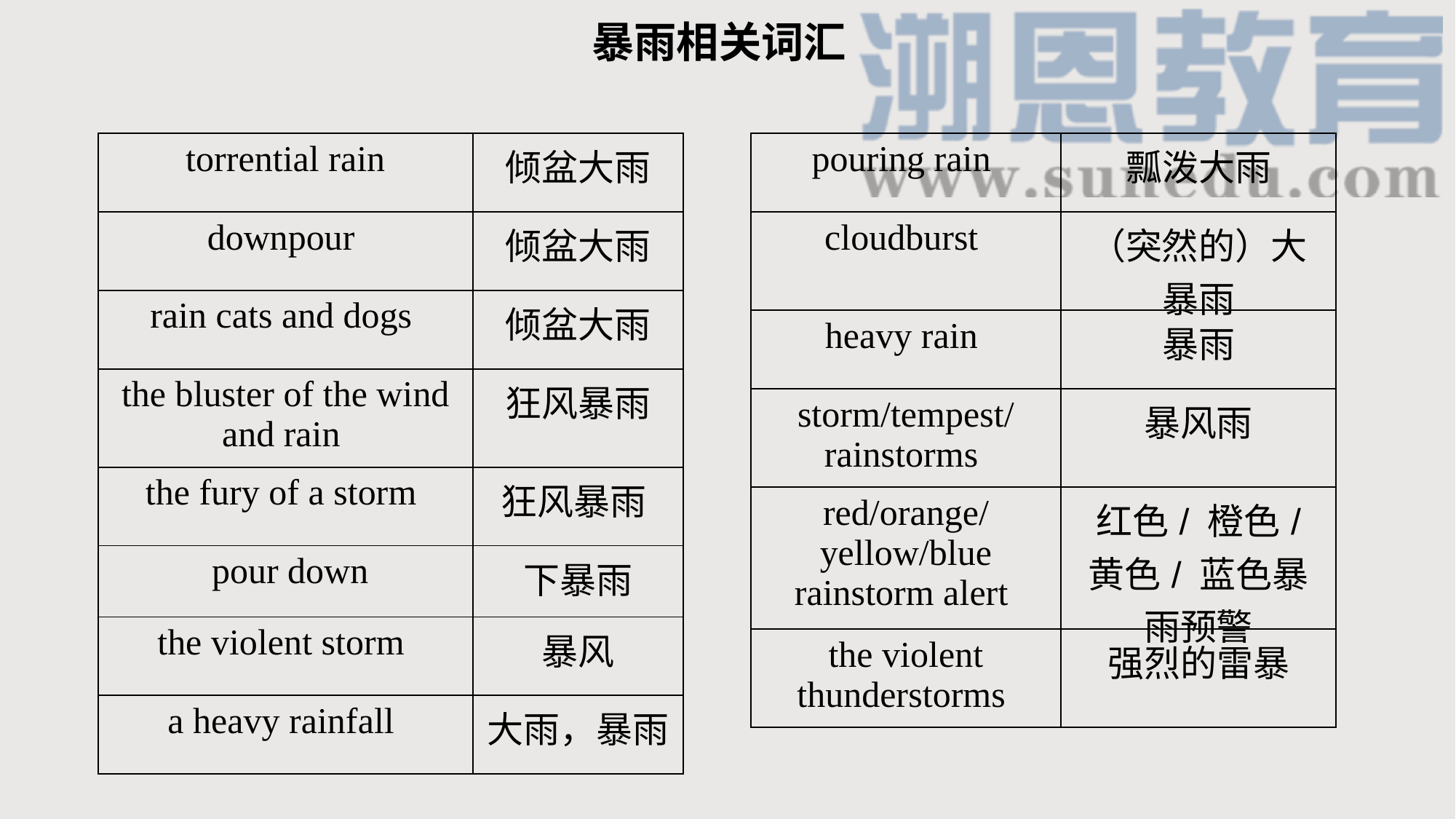

暴雨相关词汇
| torrential rain | 倾盆大雨 |
| --- | --- |
| downpour | 倾盆大雨 |
| rain cats and dogs | 倾盆大雨 |
| the bluster of the wind and rain | 狂风暴雨 |
| the fury of a storm | 狂风暴雨 |
| pour down | 下暴雨 |
| the violent storm | 暴风 |
| a heavy rainfall | 大雨，暴雨 |
| pouring rain | 瓢泼大雨 |
| --- | --- |
| cloudburst | （突然的）大暴雨 |
| heavy rain | 暴雨 |
| storm/tempest/rainstorms | 暴风雨 |
| red/orange/yellow/blue rainstorm alert | 红色/ 橙色/ 黄色/ 蓝色暴雨预警 |
| the violent thunderstorms | 强烈的雷暴 |